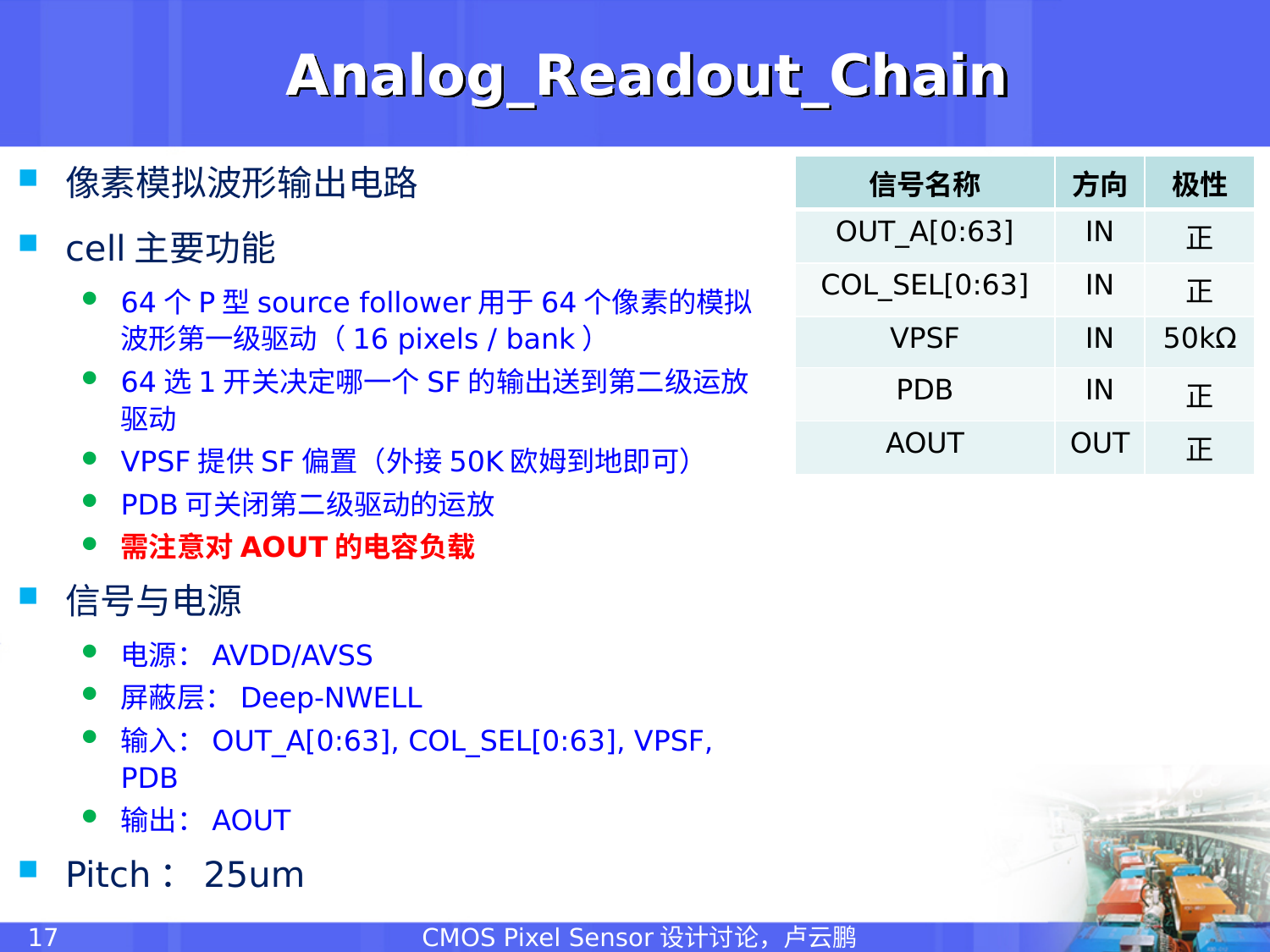

# Analog_Readout_Chain
像素模拟波形输出电路
cell主要功能
64个P型source follower用于64个像素的模拟波形第一级驱动（16 pixels / bank）
64选1开关决定哪一个SF的输出送到第二级运放驱动
VPSF提供SF偏置（外接50K欧姆到地即可）
PDB可关闭第二级驱动的运放
需注意对AOUT的电容负载
信号与电源
电源：AVDD/AVSS
屏蔽层：Deep-NWELL
输入：OUT_A[0:63], COL_SEL[0:63], VPSF, PDB
输出：AOUT
Pitch：25um
| 信号名称 | 方向 | 极性 |
| --- | --- | --- |
| OUT\_A[0:63] | IN | 正 |
| COL\_SEL[0:63] | IN | 正 |
| VPSF | IN | 50kΩ |
| PDB | IN | 正 |
| AOUT | OUT | 正 |
CMOS Pixel Sensor设计讨论，卢云鹏
17